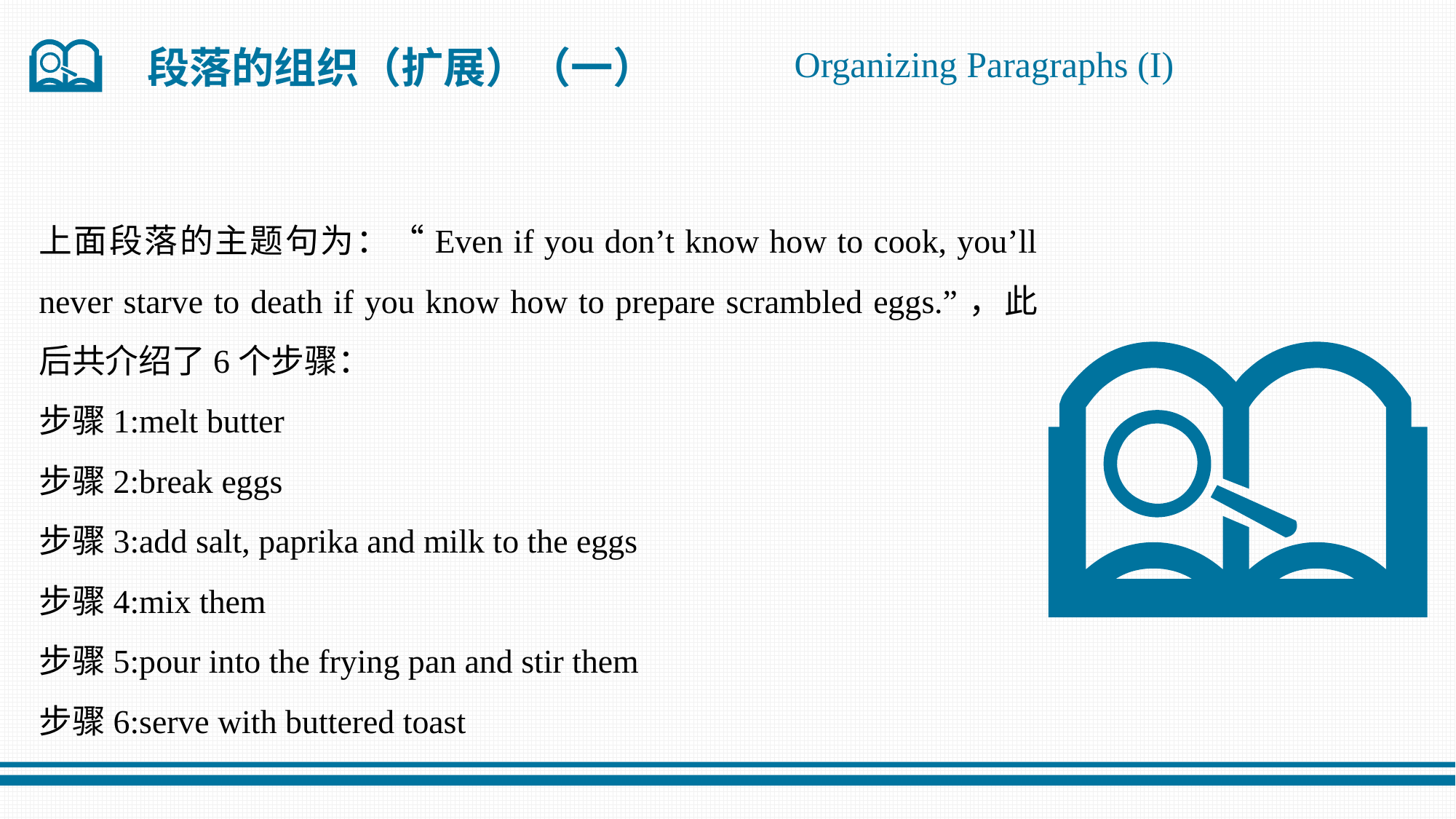

Organizing Paragraphs (I)
段落的组织（扩展）（一）
上面段落的主题句为：“Even if you don’t know how to cook, you’ll never starve to death if you know how to prepare scrambled eggs.”，此后共介绍了6个步骤：
步骤1:melt butter
步骤2:break eggs
步骤3:add salt, paprika and milk to the eggs
步骤4:mix them
步骤5:pour into the frying pan and stir them
步骤6:serve with buttered toast